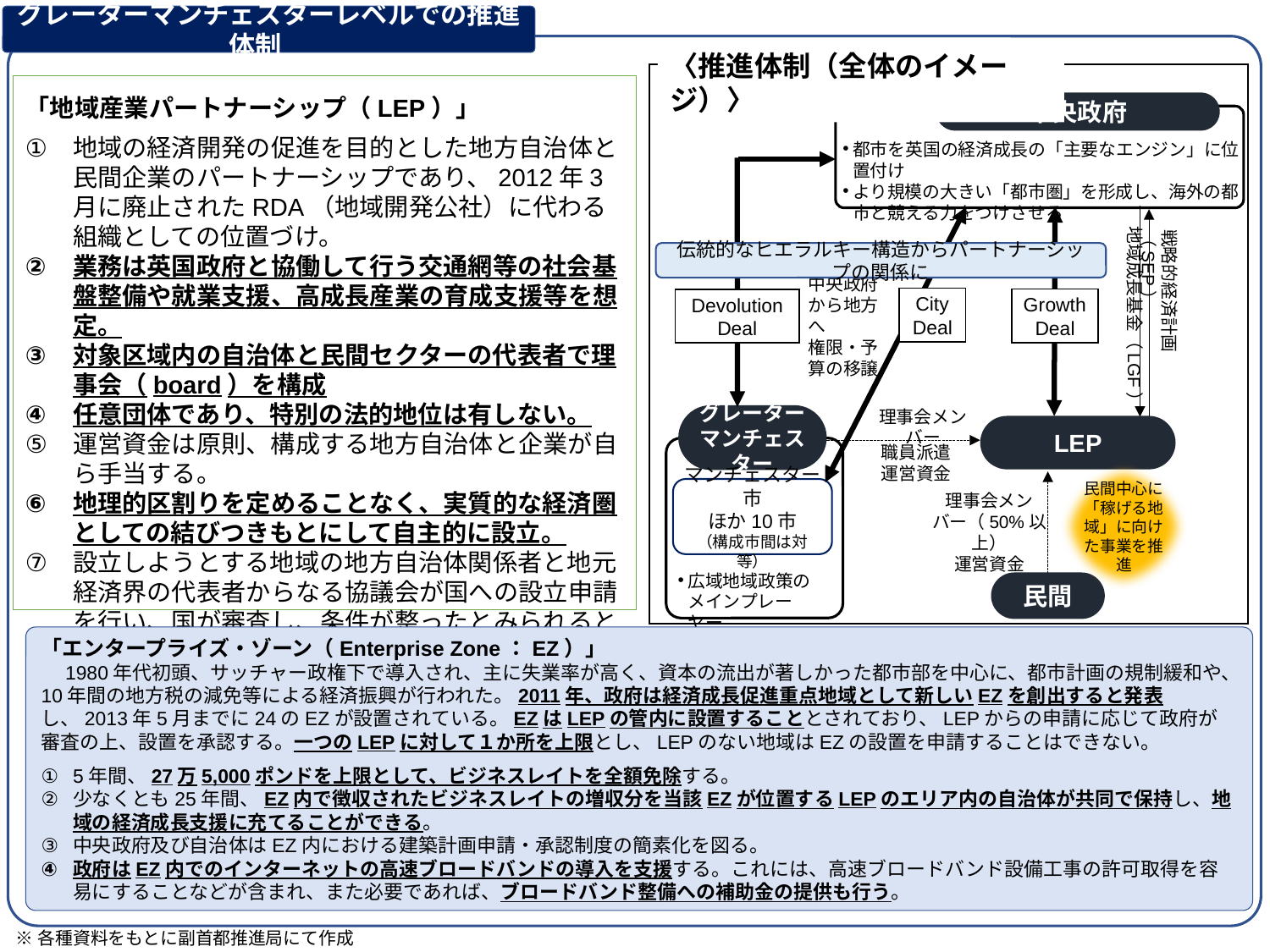

グレーターマンチェスターレベルでの推進体制

〈推進体制（全体のイメージ）〉

「地域産業パートナーシップ（LEP）」

地域の経済開発の促進を目的とした地方自治体と民間企業のパートナーシップであり、2012年3月に廃止されたRDA（地域開発公社）に代わる組織としての位置づけ。
業務は英国政府と協働して行う交通網等の社会基盤整備や就業支援、高成長産業の育成支援等を想定。
対象区域内の自治体と民間セクターの代表者で理事会（board）を構成
任意団体であり、特別の法的地位は有しない。
運営資金は原則、構成する地方自治体と企業が自ら手当する。
地理的区割りを定めることなく、実質的な経済圏としての結びつきもとにして自主的に設立。
設立しようとする地域の地方自治体関係者と地元経済界の代表者からなる協議会が国への設立申請を行い、国が審査し、条件が整ったとみられるところから承認される。

中央政府

地域成長基金（LGF）
戦略的経済計画（SEP）
伝統的なヒエラルキー構造からパートナーシップの関係に
中央政府から地方へ
権限・予算の移譲
City
Deal
Growth
Deal
Devolution
Deal
理事会メンバー
グレーター
マンチェスター
LEP
職員派遣
運営資金

民間中心に「稼げる地域」に向けた事業を推進
マンチェスター市
ほか10市
（構成市間は対等）
理事会メンバー（50%以上）
運営資金
民間
都市を英国の経済成長の「主要なエンジン」に位置付け
より規模の大きい「都市圏」を形成し、海外の都市と競える力をつけさせる

広域地域政策のメインプレーヤー
「エンタープライズ・ゾーン（Enterprise Zone：EZ）」
　1980年代初頭、サッチャー政権下で導入され、主に失業率が高く、資本の流出が著しかった都市部を中心に、都市計画の規制緩和や、10年間の地方税の減免等による経済振興が行われた。2011年、政府は経済成長促進重点地域として新しいEZを創出すると発表し、2013年5月までに24のEZが設置されている。EZはLEPの管内に設置することとされており、LEPからの申請に応じて政府が審査の上、設置を承認する。一つのLEPに対して１か所を上限とし、LEPのない地域はEZの設置を申請することはできない。

5年間、27万5,000ポンドを上限として、ビジネスレイトを全額免除する。
少なくとも25年間、EZ内で徴収されたビジネスレイトの増収分を当該EZが位置するLEPのエリア内の自治体が共同で保持し、地域の経済成長支援に充てることができる。
中央政府及び自治体はEZ内における建築計画申請・承認制度の簡素化を図る。
政府はEZ内でのインターネットの高速ブロードバンドの導入を支援する。これには、高速ブロードバンド設備工事の許可取得を容易にすることなどが含まれ、また必要であれば、ブロードバンド整備への補助金の提供も行う。
※各種資料をもとに副首都推進局にて作成